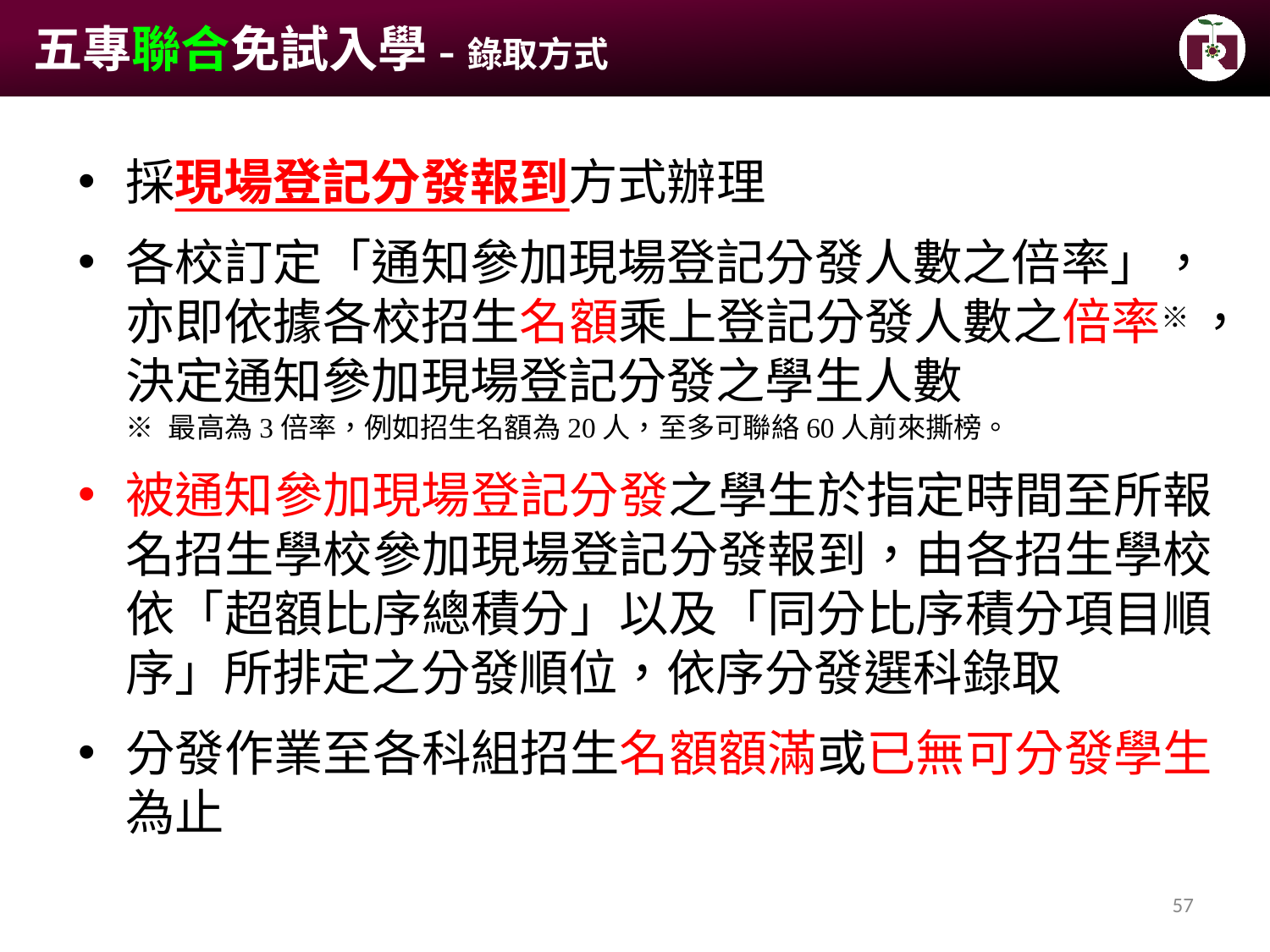

# 五專聯合免試入學-錄取方式
採現場登記分發報到方式辦理
各校訂定「通知參加現場登記分發人數之倍率」，  亦即依據各校招生名額乘上登記分發人數之倍率※， 決定通知參加現場登記分發之學生人數
※最高為3倍率，例如招生名額為20人，至多可聯絡60人前來撕榜。
被通知參加現場登記分發之學生於指定時間至所報 名招生學校參加現場登記分發報到，由各招生學校 依「超額比序總積分」以及「同分比序積分項目順 序」所排定之分發順位，依序分發選科錄取
分發作業至各科組招生名額額滿或已無可分發學生 為止

57